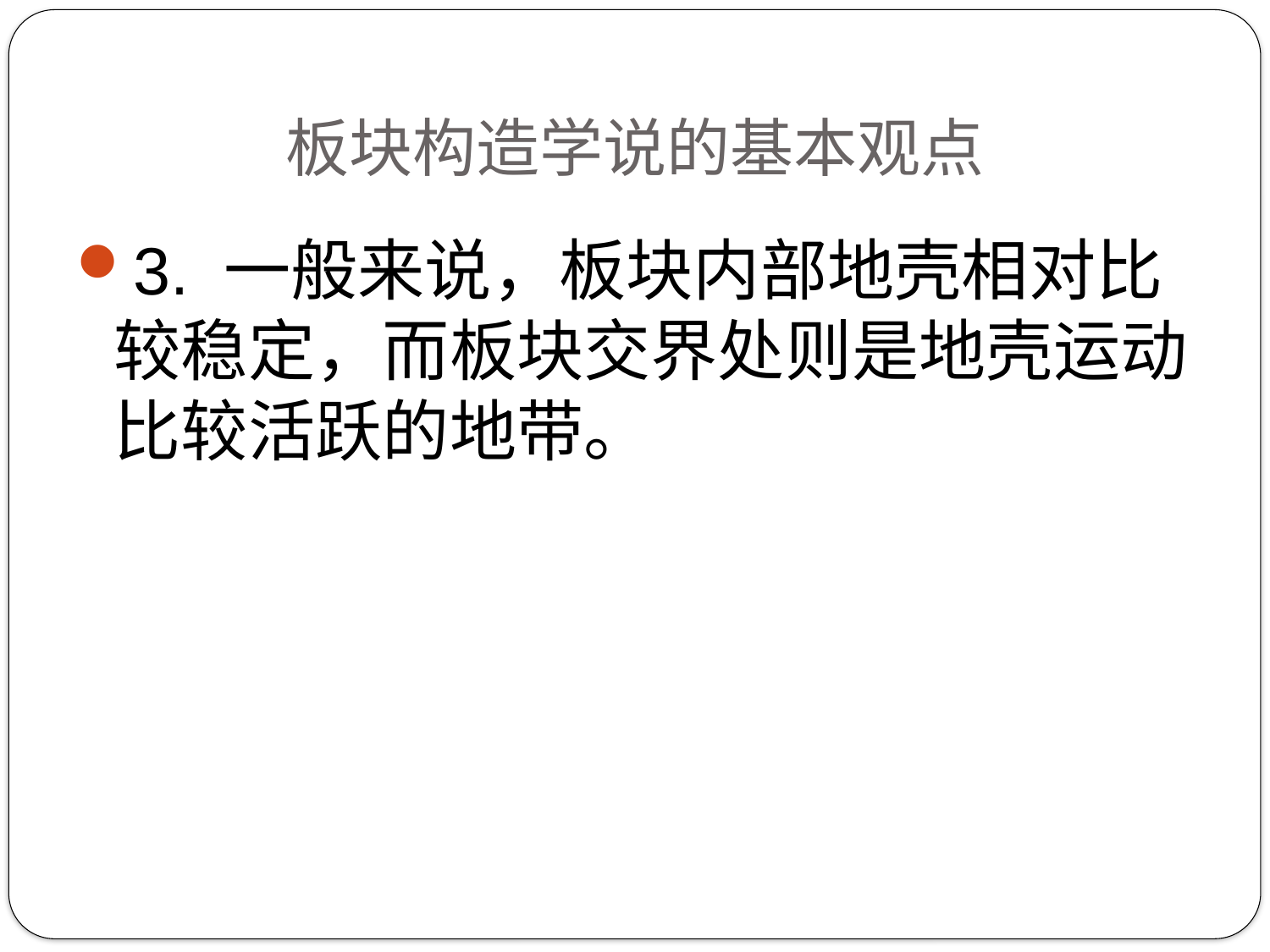

板块构造学说的基本观点

3. 一般来说，板块内部地壳相对比较稳定，而板块交界处则是地壳运动比较活跃的地带。